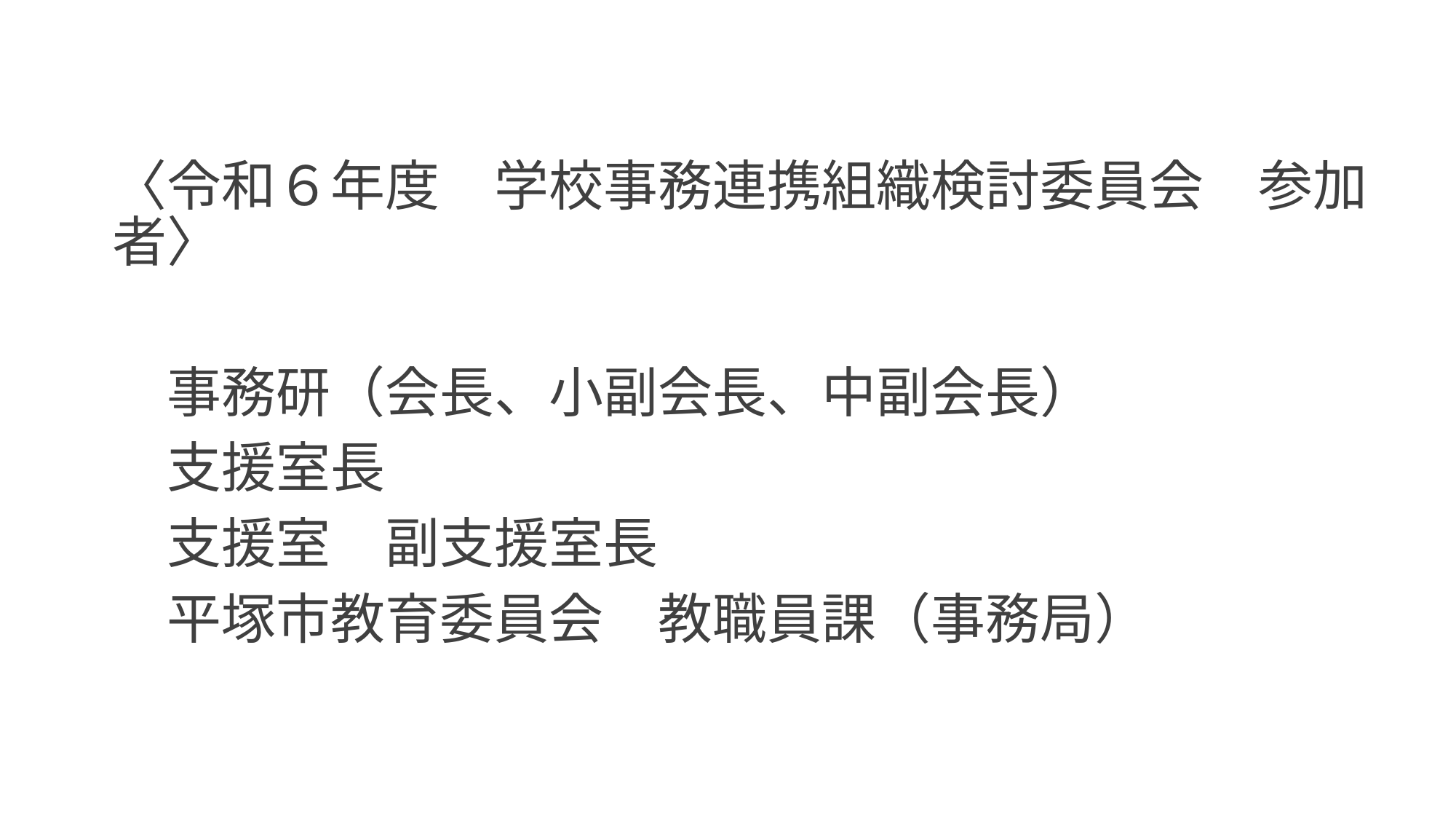

〈令和６年度　学校事務連携組織検討委員会　参加者〉

　事務研（会長、小副会長、中副会長）
　支援室長
　支援室　副支援室長
　平塚市教育委員会　教職員課（事務局）